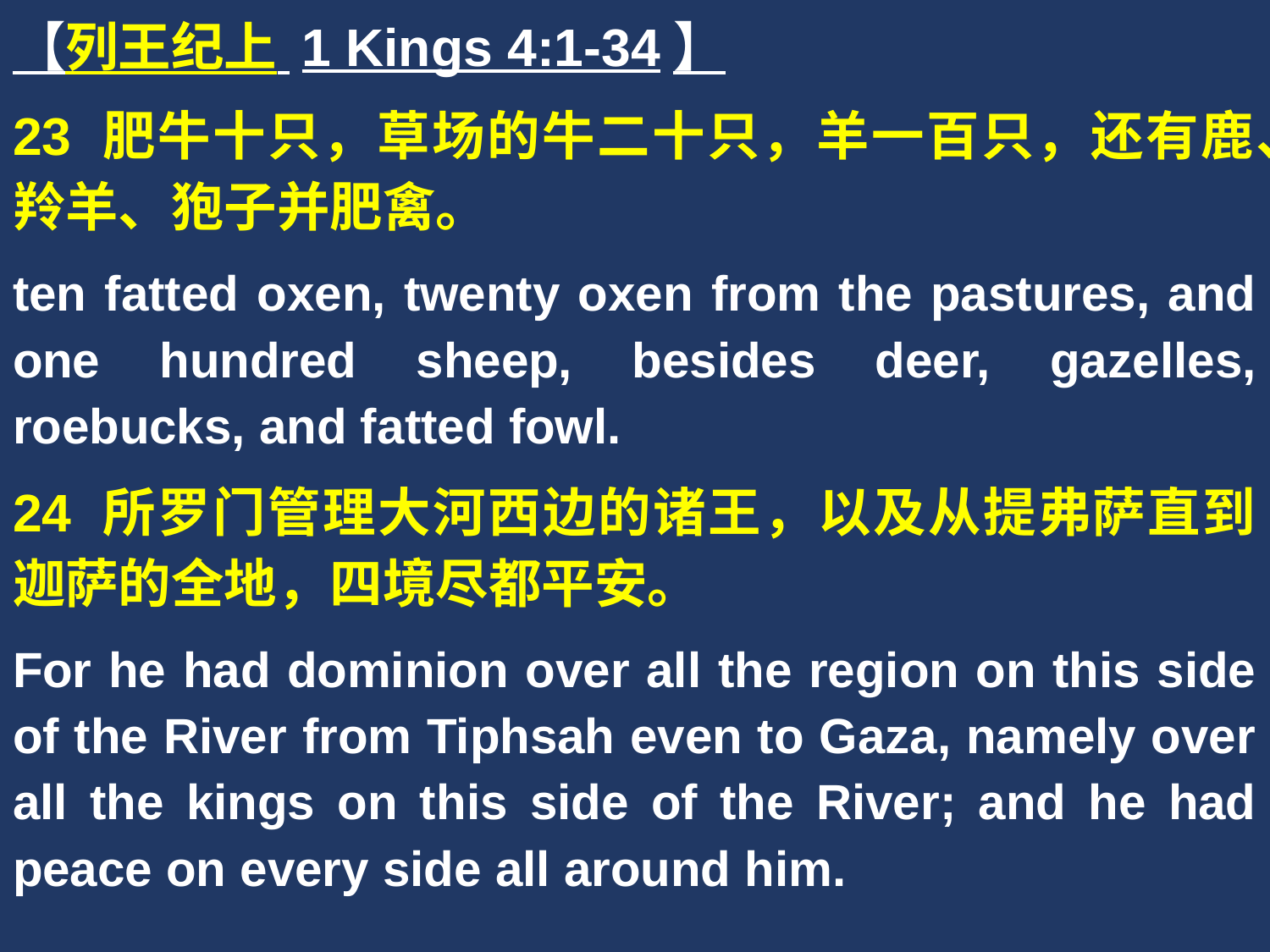

【列王纪上 1 Kings 4:1-34】
23 肥牛十只，草场的牛二十只，羊一百只，还有鹿、羚羊、狍子并肥禽。
ten fatted oxen, twenty oxen from the pastures, and one hundred sheep, besides deer, gazelles, roebucks, and fatted fowl.
24 所罗门管理大河西边的诸王，以及从提弗萨直到迦萨的全地，四境尽都平安。
For he had dominion over all the region on this side of the River from Tiphsah even to Gaza, namely over all the kings on this side of the River; and he had peace on every side all around him.